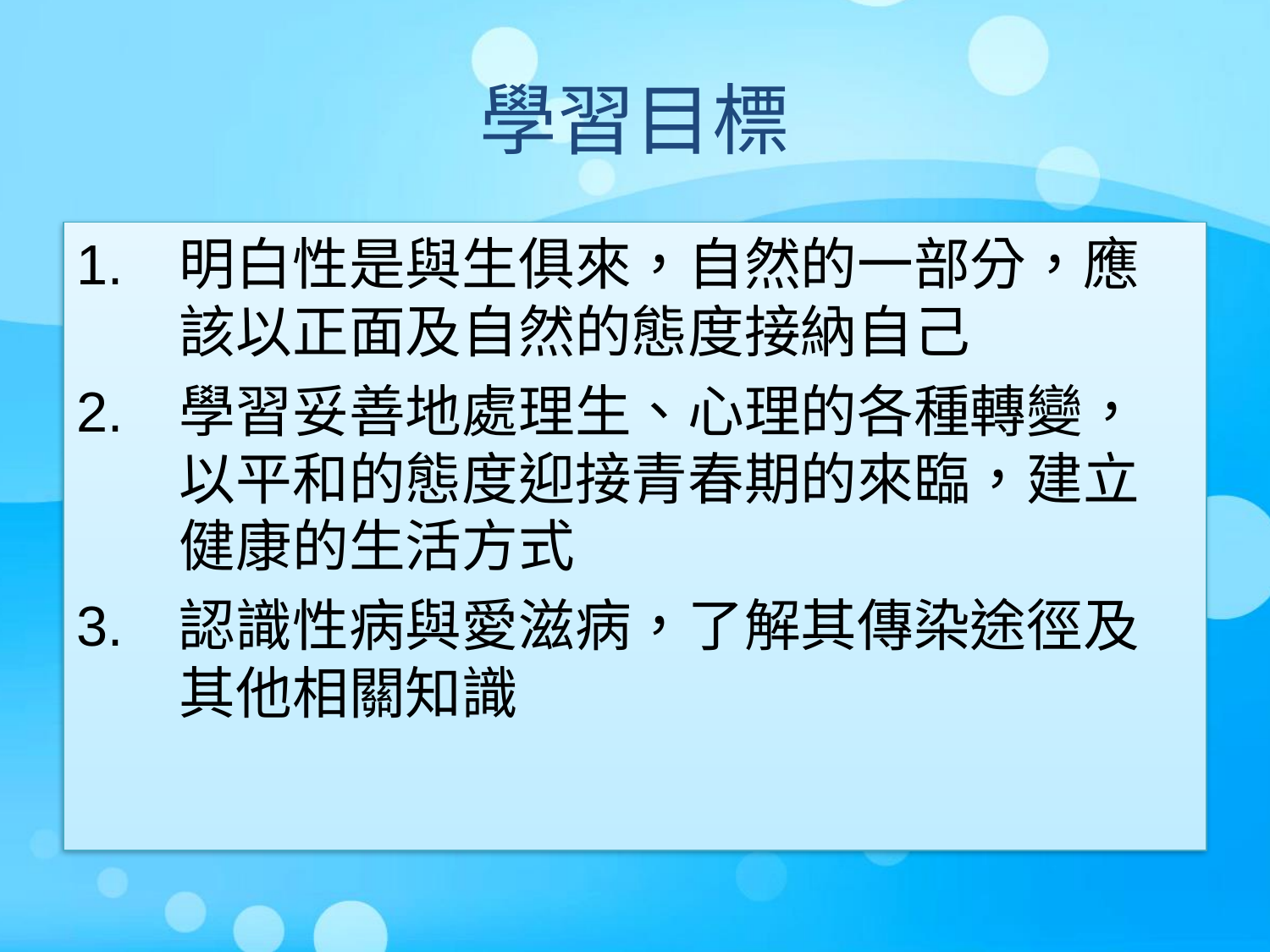

# 學習目標
明白性是與生俱來，自然的一部分，應該以正面及自然的態度接納自己
學習妥善地處理生、心理的各種轉變，以平和的態度迎接青春期的來臨，建立健康的生活方式
認識性病與愛滋病，了解其傳染途徑及其他相關知識